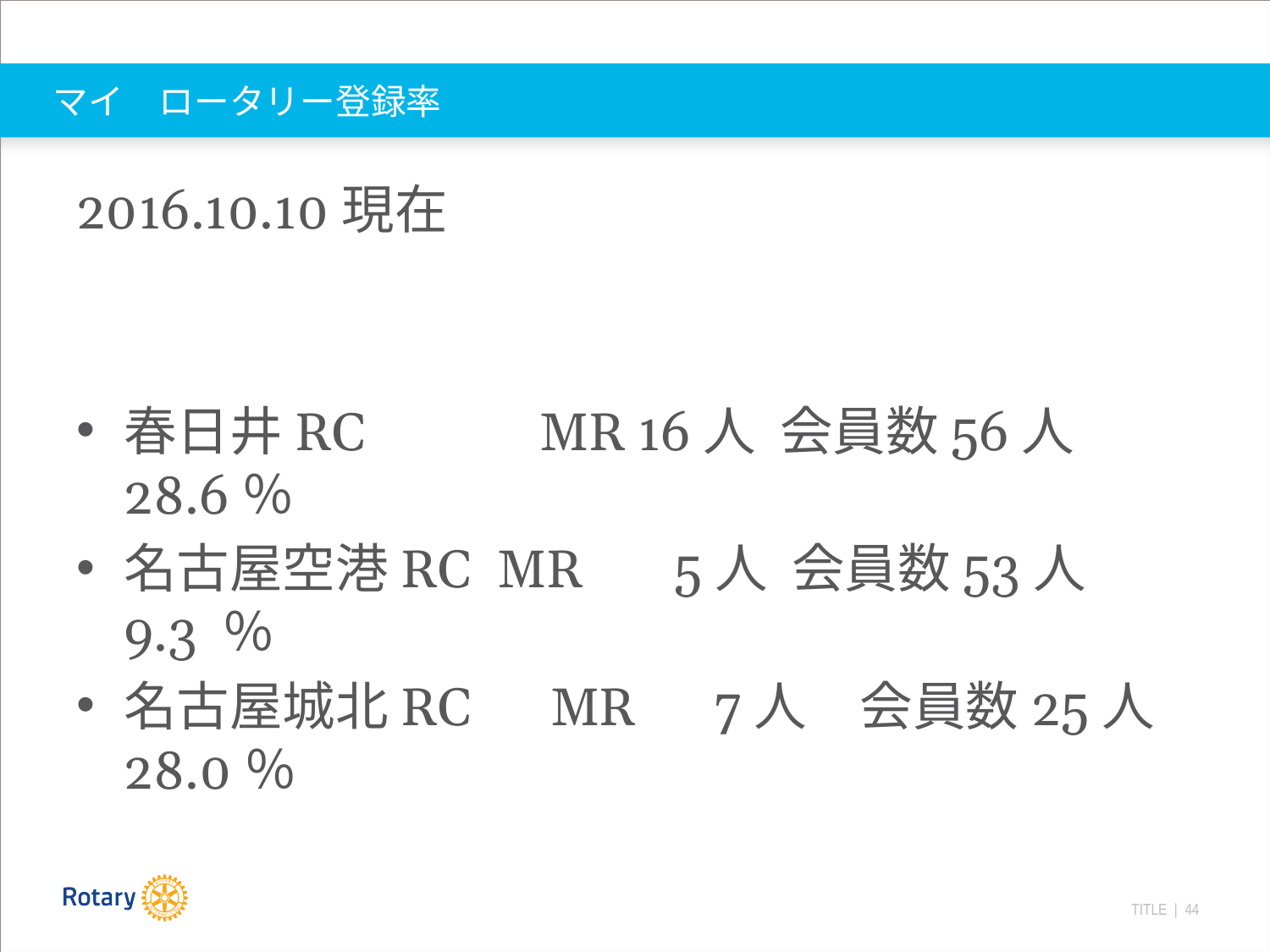

# マイ　ロータリー登録率
2016.10.10現在

春日井RC　        MR 16人  会員数56人 28.6％
名古屋空港RC  MR 　5人  会員数53人  9.3 ％
名古屋城北RC　MR　7人　会員数25人28.0％